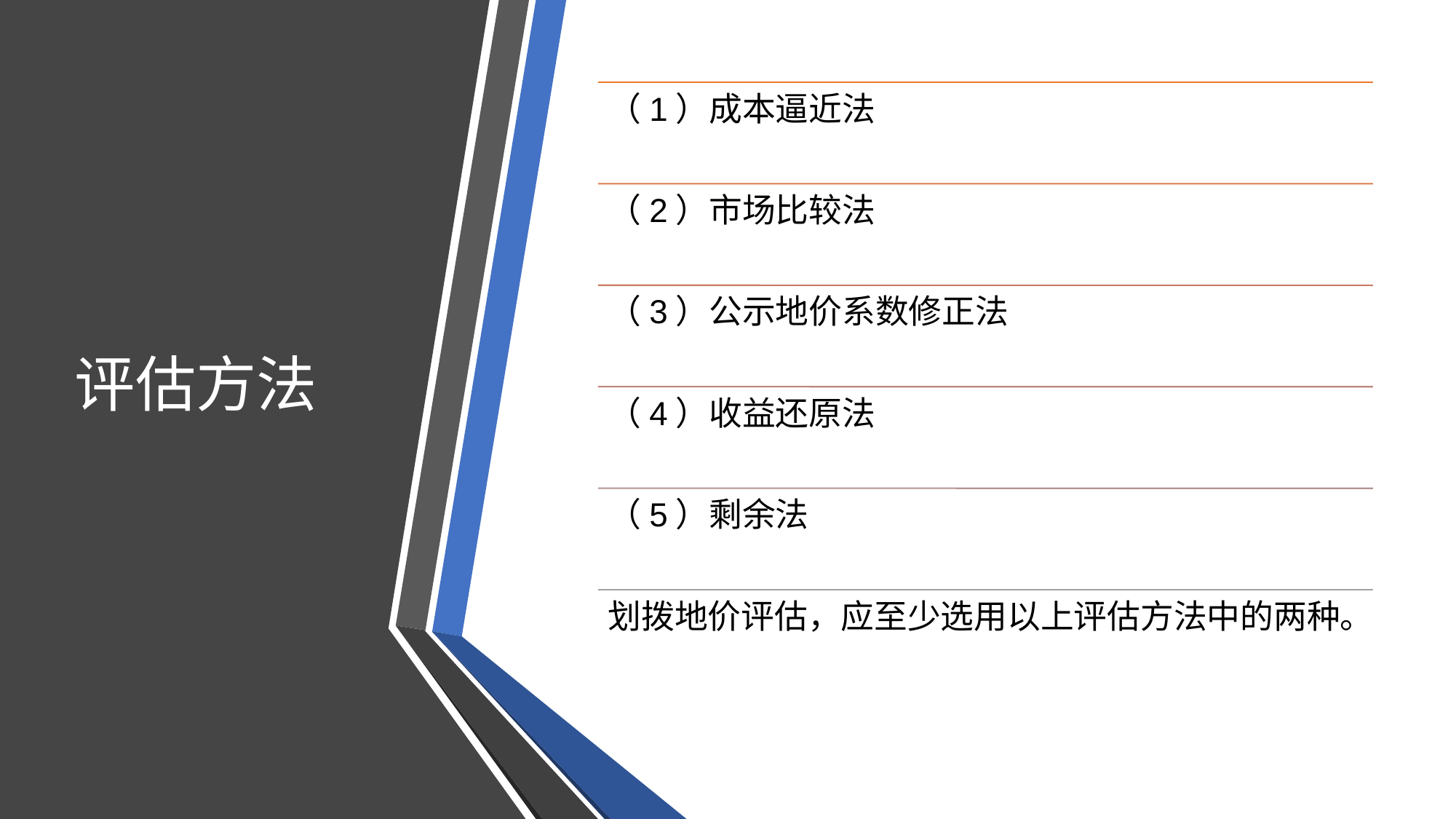

# 评估方法
（1）成本逼近法
（2）市场比较法
（3）公示地价系数修正法
（4）收益还原法
（5）剩余法
划拨地价评估，应至少选用以上评估方法中的两种。